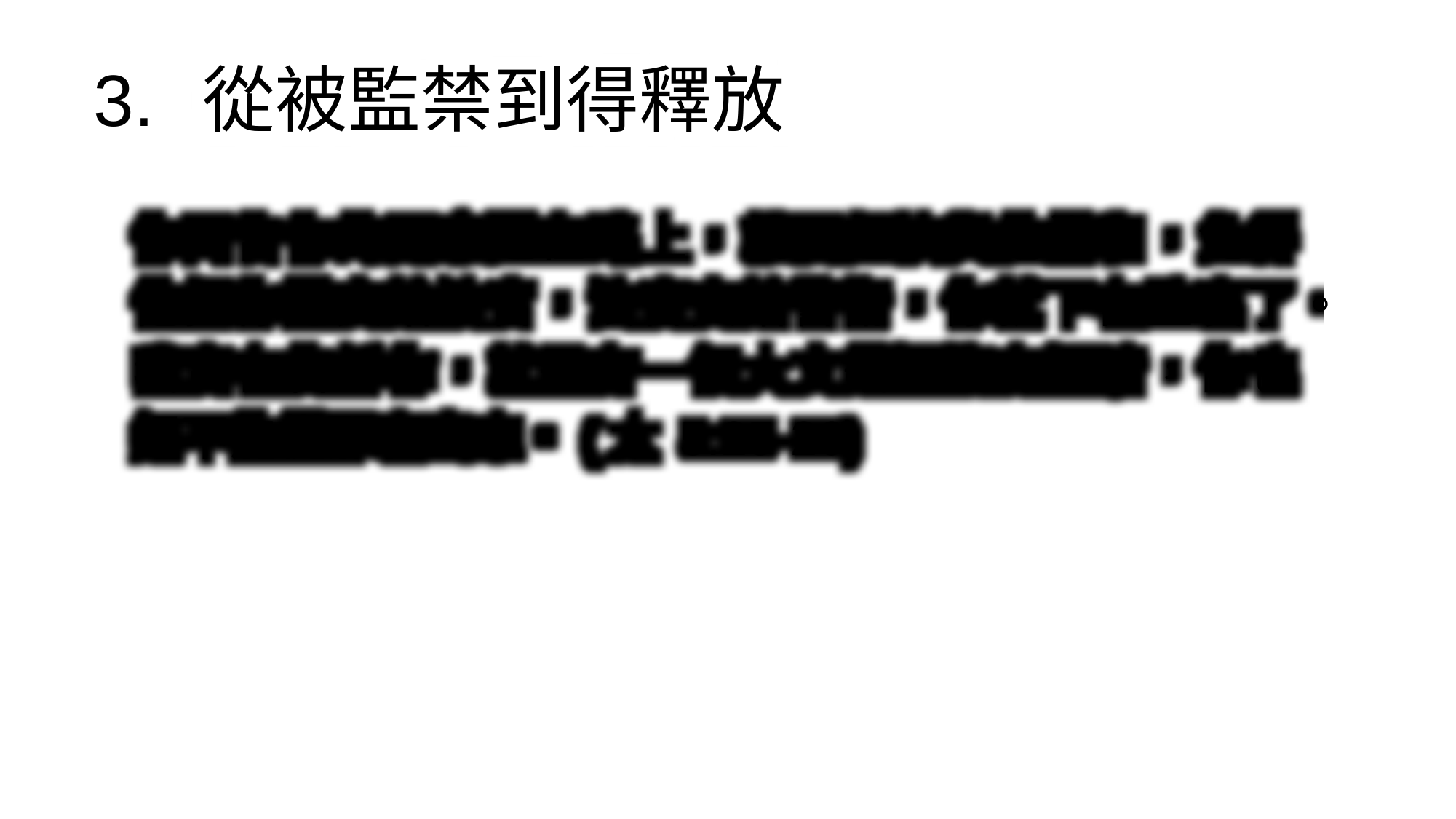

從被監禁到得釋放
你同告你的冤家還在路上，就要趕快與他講和，免得他把你送交給法官，法官交給警衛，你就下在監裏了。我實在告訴你，就是有一個大文錢還沒有還清，你也絕不能從那裏出來。(太 5:25-26)